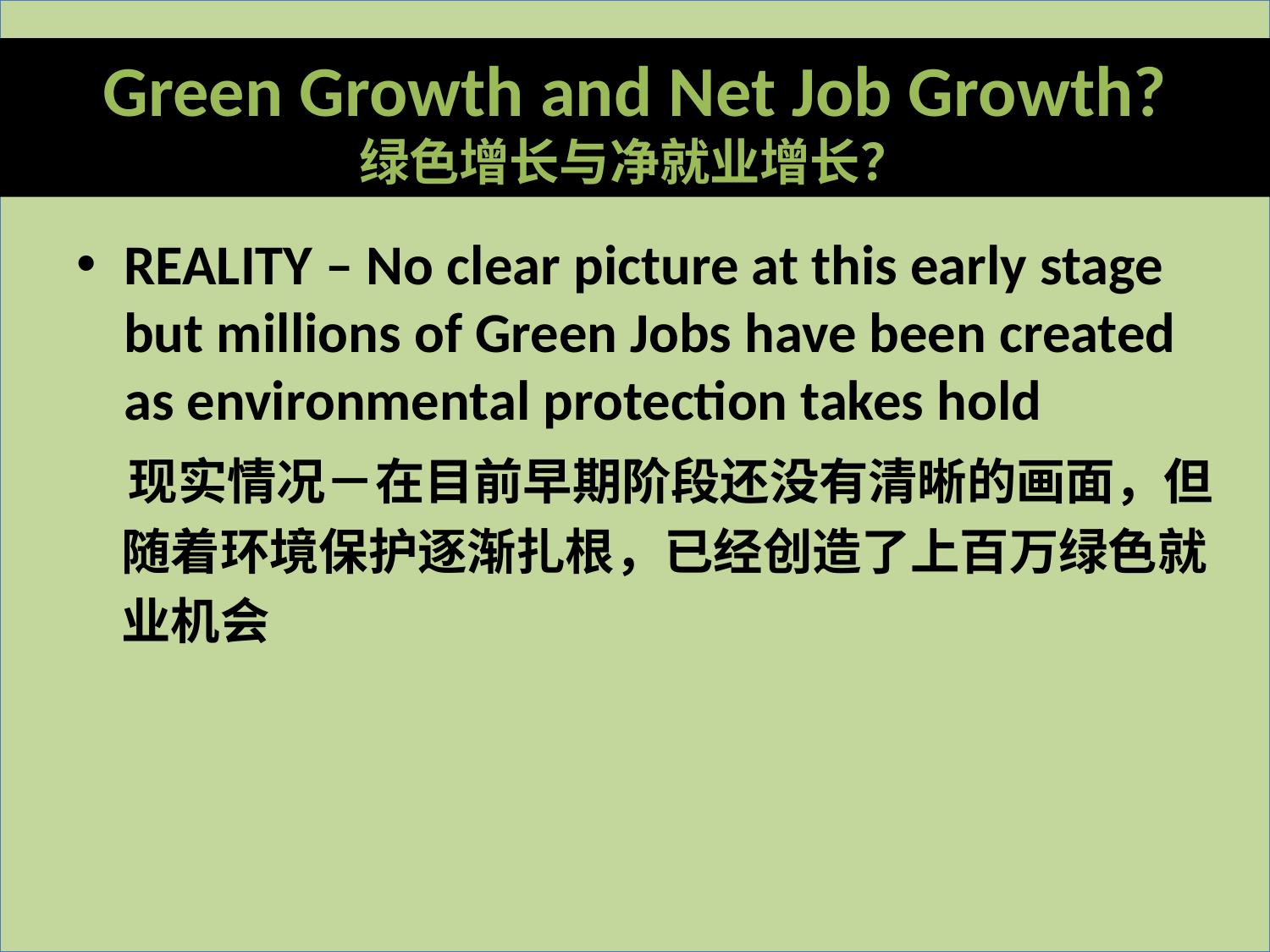

# Green Growth and Net Job Growth? 绿色增长与净就业增长？
REALITY – No clear picture at this early stage but millions of Green Jobs have been created as environmental protection takes hold
   现实情况－在目前早期阶段还没有清晰的画面，但
   随着环境保护逐渐扎根，已经创造了上百万绿色就
   业机会

22